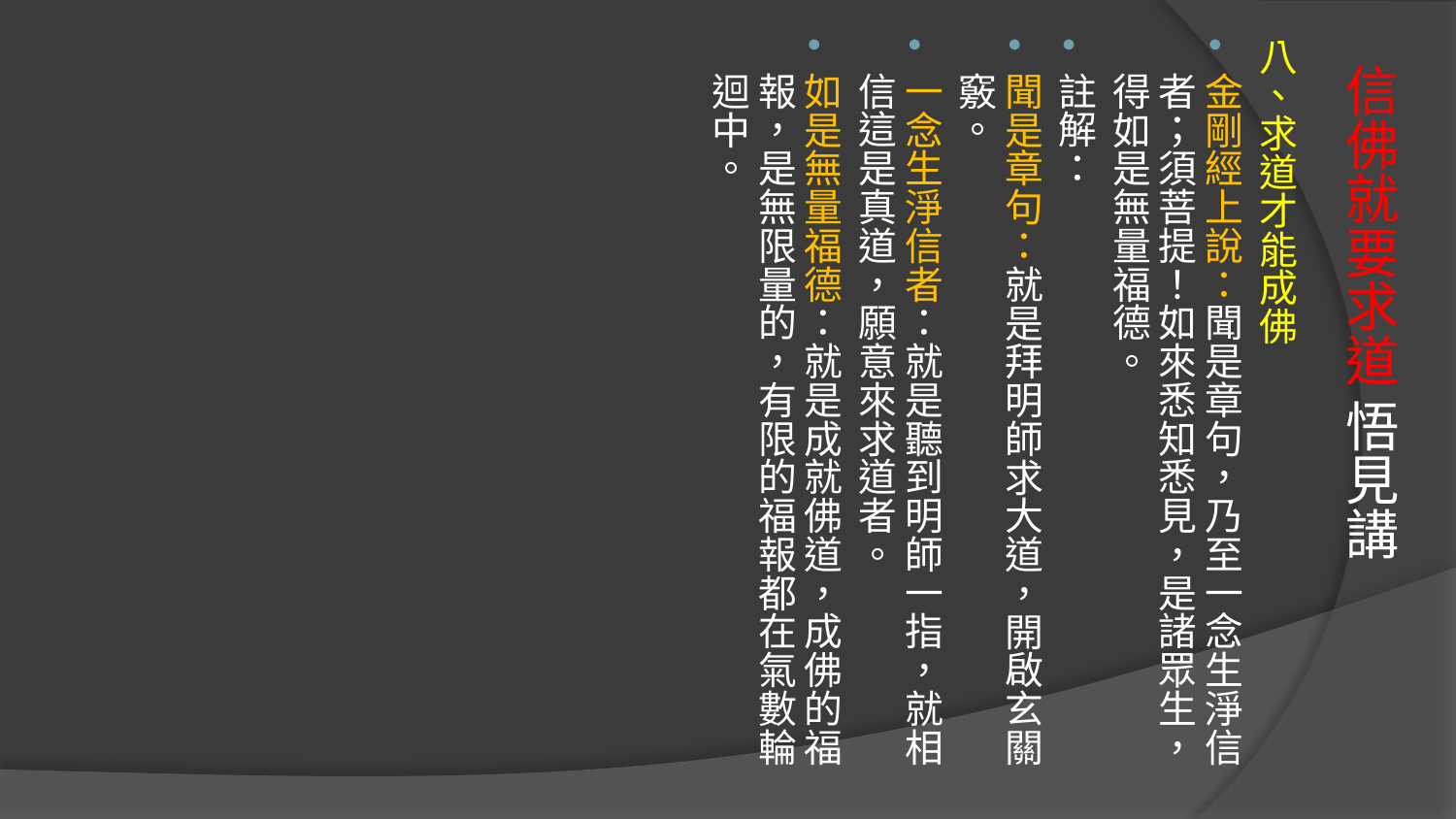

八、求道才能成佛
金剛經上說：聞是章句，乃至一念生淨信者；須菩提！如來悉知悉見，是諸眾生，得如是無量福德。
註解：
聞是章句：就是拜明師求大道，開啟玄關竅。
一念生淨信者：就是聽到明師一指，就相信這是真道，願意來求道者。
如是無量福德：就是成就佛道，成佛的福報，是無限量的，有限的福報都在氣數輪迴中。

# 信佛就要求道 悟見講